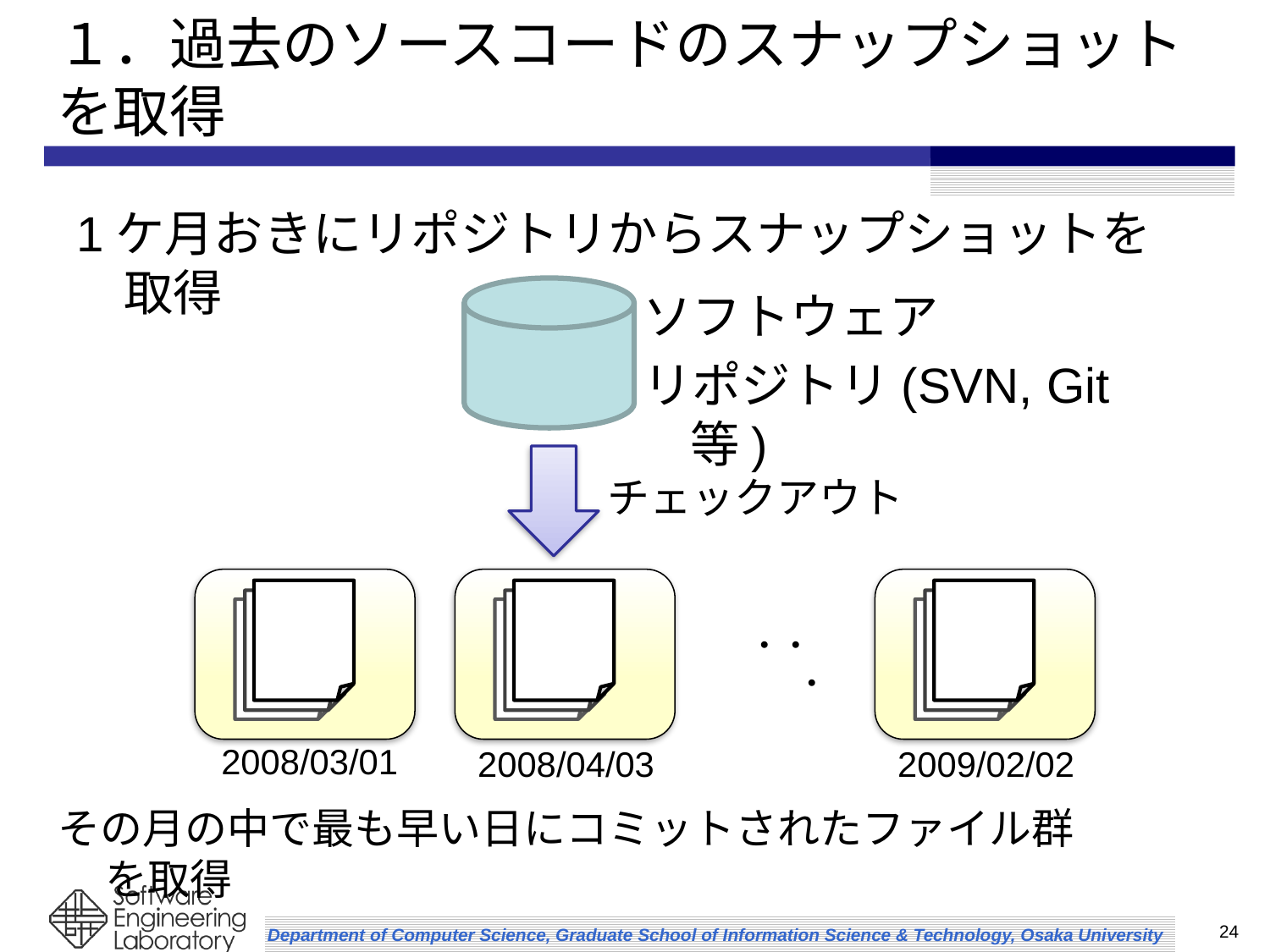

# １．過去のソースコードのスナップショットを取得
1ケ月おきにリポジトリからスナップショットを取得

ソフトウェア
リポジトリ(SVN, Git等)

チェックアウト

・・・
2008/03/01
2009/02/02
2008/04/03
その月の中で最も早い日にコミットされたファイル群を取得
24